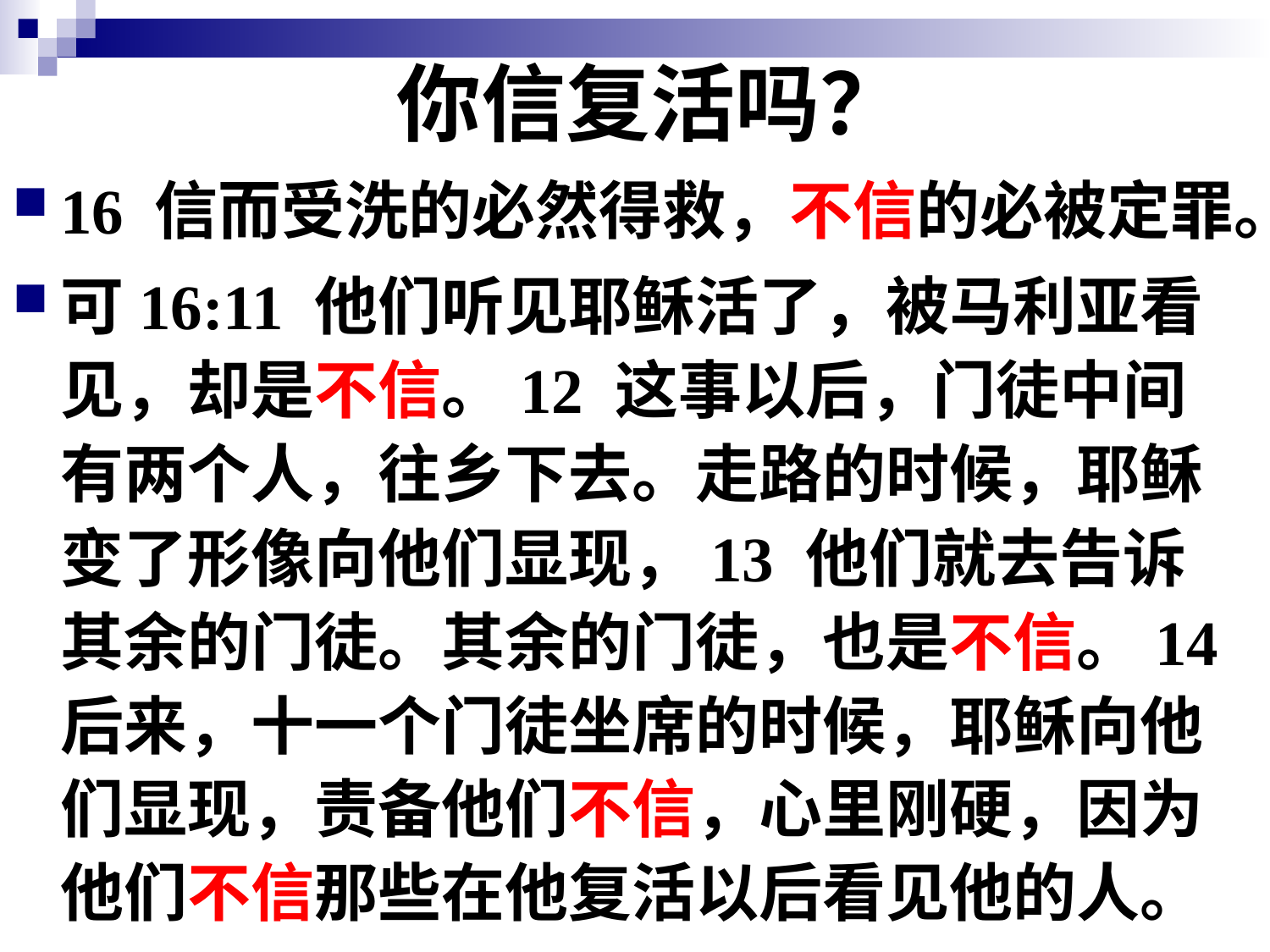

# 你信复活吗？
16 信而受洗的必然得救，不信的必被定罪。
可16:11 他们听见耶稣活了，被马利亚看见，却是不信。12 这事以后，门徒中间有两个人，往乡下去。走路的时候，耶稣变了形像向他们显现，13 他们就去告诉其余的门徒。其余的门徒，也是不信。14 后来，十一个门徒坐席的时候，耶稣向他们显现，责备他们不信，心里刚硬，因为他们不信那些在他复活以后看见他的人。